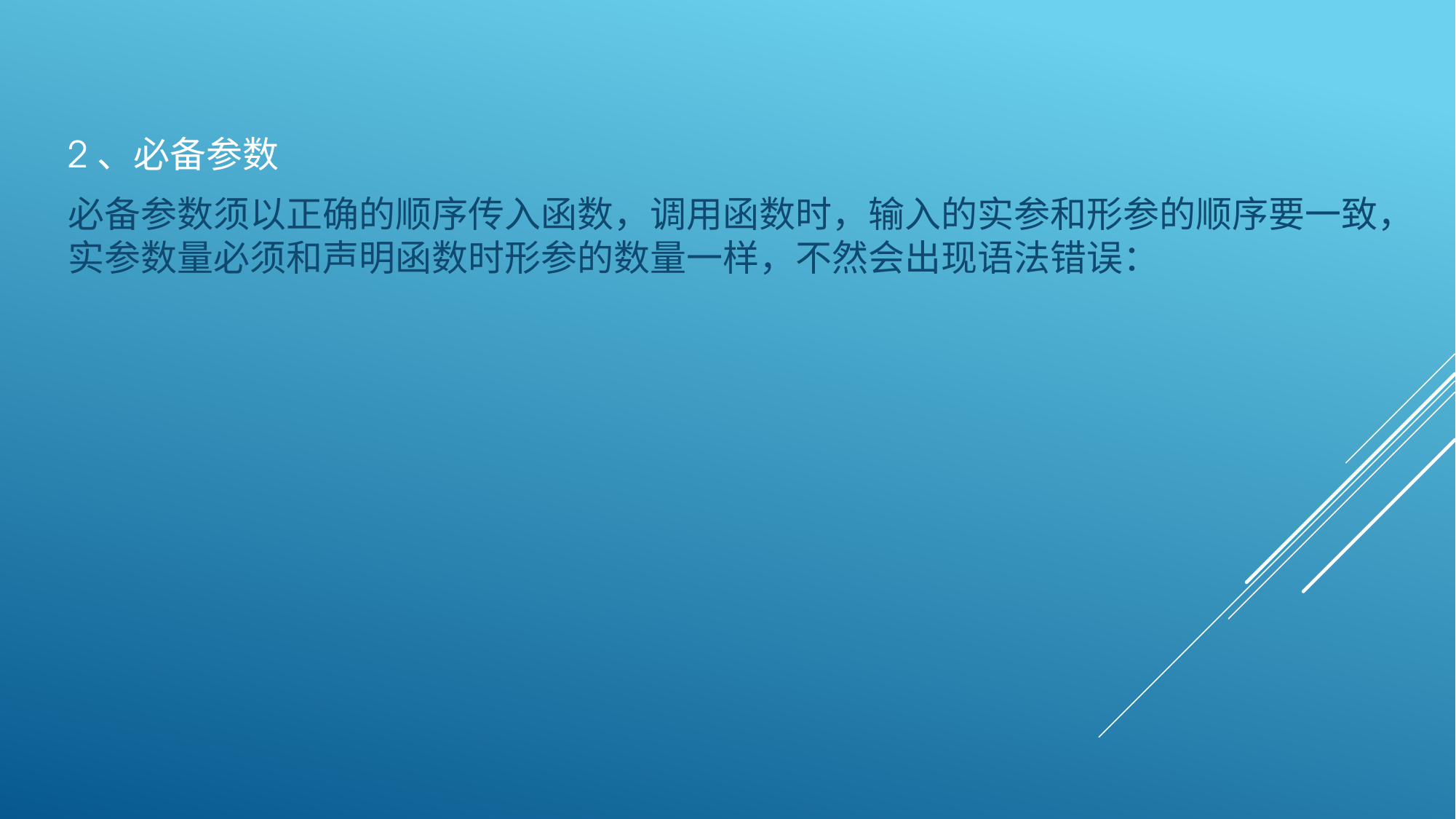

2、必备参数
必备参数须以正确的顺序传入函数，调用函数时，输入的实参和形参的顺序要一致，实参数量必须和声明函数时形参的数量一样，不然会出现语法错误：